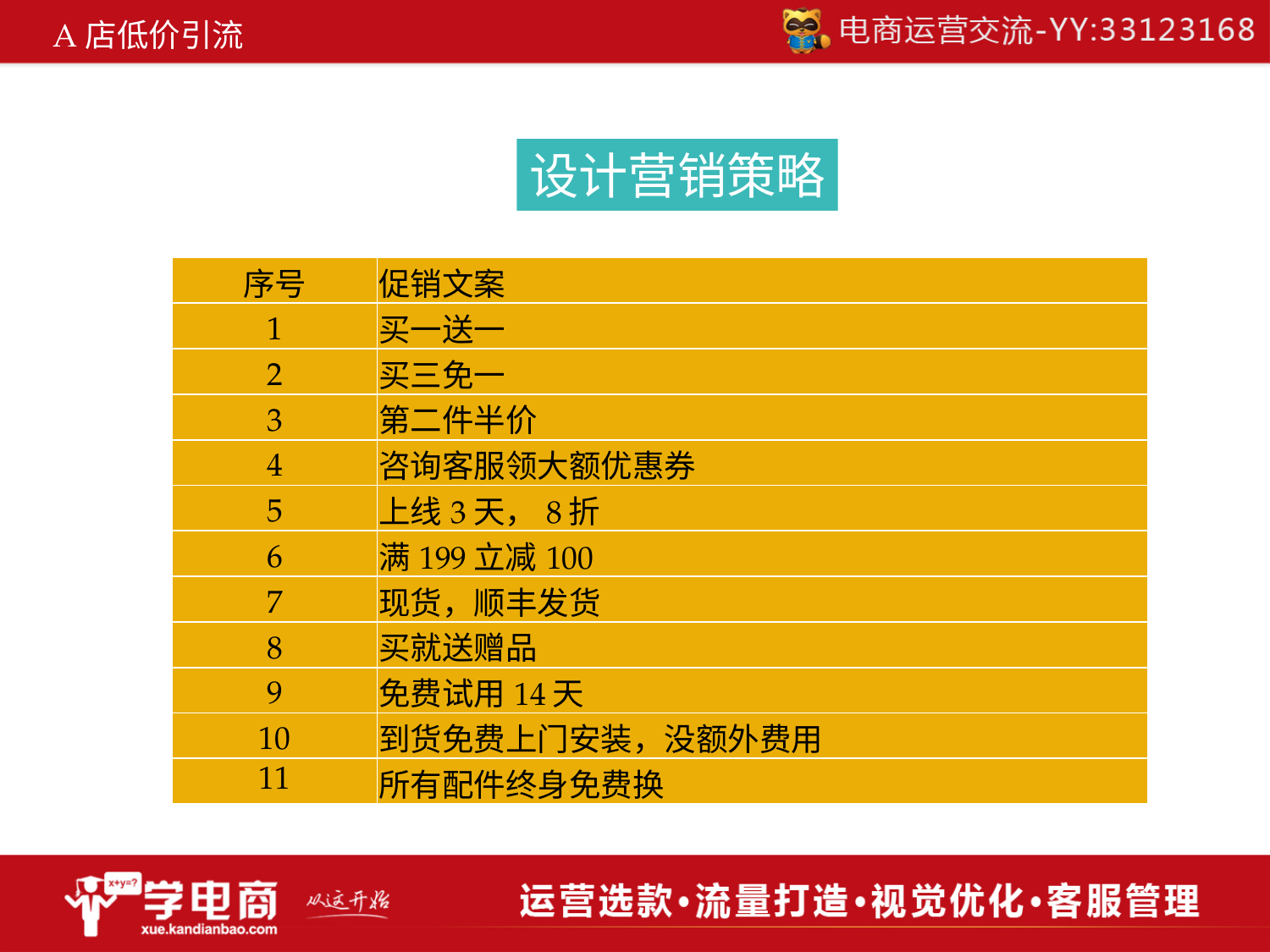

A店低价引流
设计营销策略
| 序号 | 促销文案 |
| --- | --- |
| 1 | 买一送一 |
| 2 | 买三免一 |
| 3 | 第二件半价 |
| 4 | 咨询客服领大额优惠券 |
| 5 | 上线3天，8折 |
| 6 | 满199立减100 |
| 7 | 现货，顺丰发货 |
| 8 | 买就送赠品 |
| 9 | 免费试用14天 |
| 10 | 到货免费上门安装，没额外费用 |
| 11 | 所有配件终身免费换 |